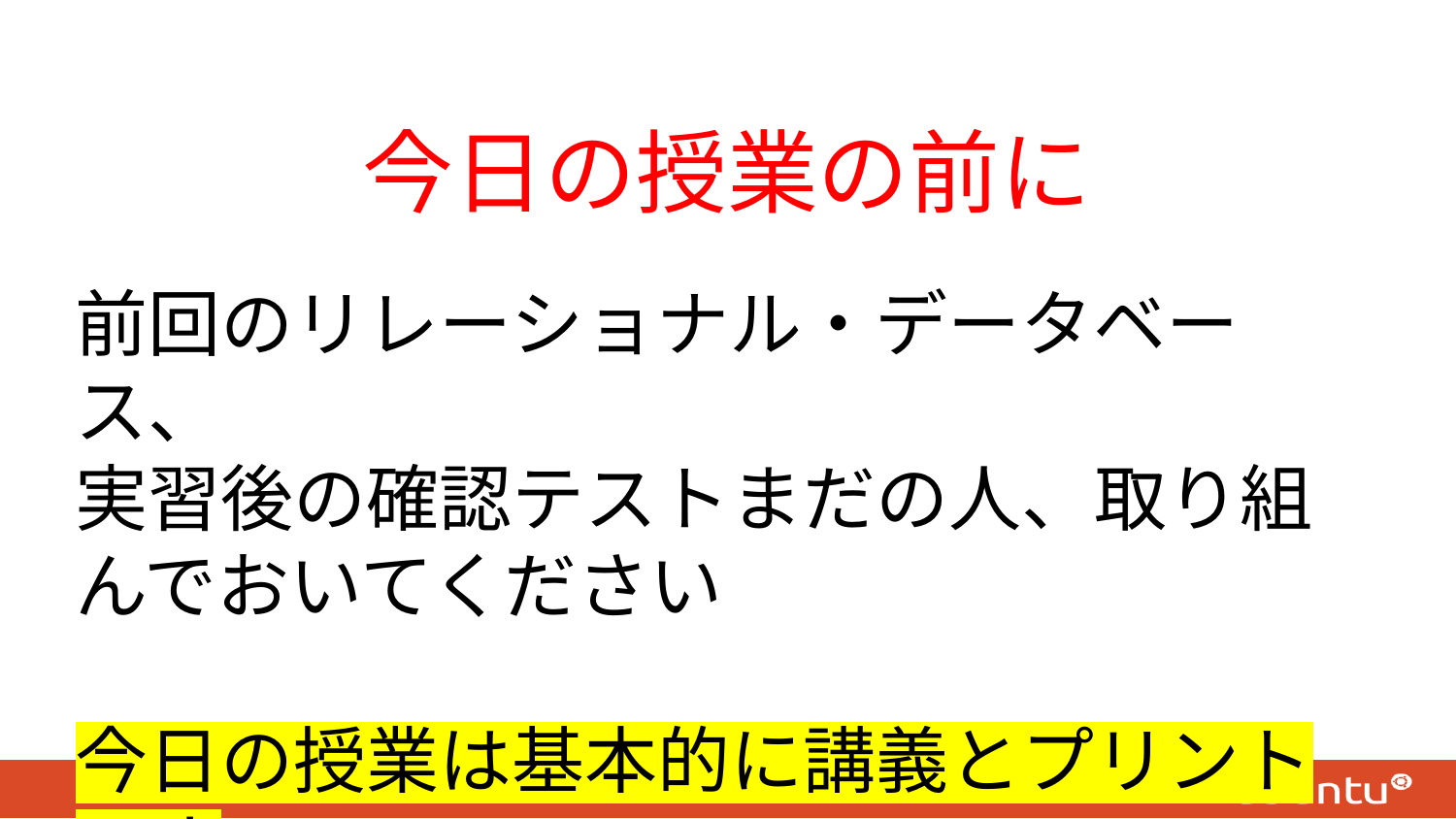

# 今日の授業の前に
前回のリレーショナル・データベース、
実習後の確認テストまだの人、取り組んでおいてください

今日の授業は基本的に講義とプリントです